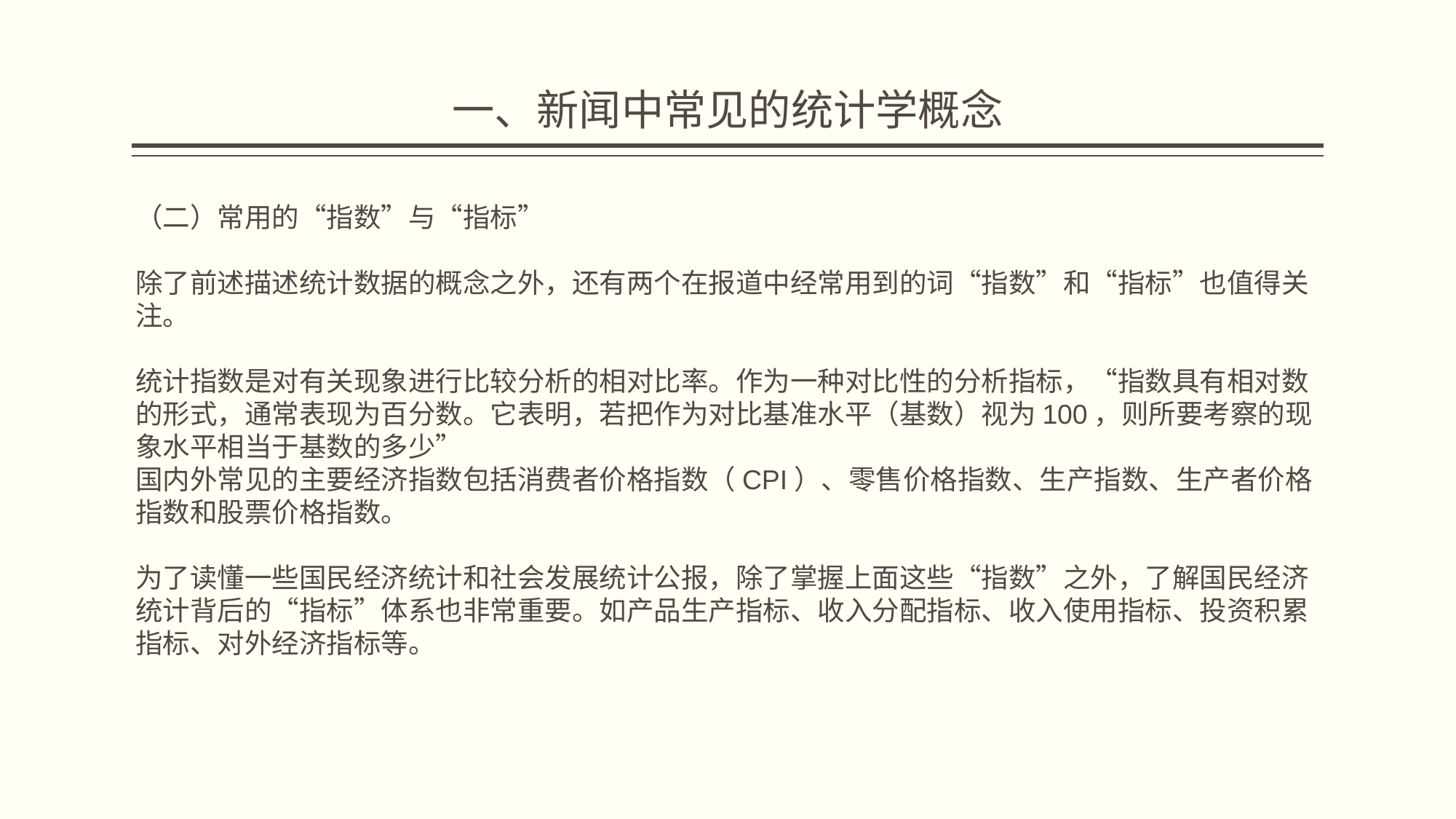

# 一、新闻中常见的统计学概念
（二）常用的“指数”与“指标”

除了前述描述统计数据的概念之外，还有两个在报道中经常用到的词“指数”和“指标”也值得关注。

统计指数是对有关现象进行比较分析的相对比率。作为一种对比性的分析指标，“指数具有相对数的形式，通常表现为百分数。它表明，若把作为对比基准水平（基数）视为100，则所要考察的现象水平相当于基数的多少”
国内外常见的主要经济指数包括消费者价格指数（CPI）、零售价格指数、生产指数、生产者价格指数和股票价格指数。

为了读懂一些国民经济统计和社会发展统计公报，除了掌握上面这些“指数”之外，了解国民经济统计背后的“指标”体系也非常重要。如产品生产指标、收入分配指标、收入使用指标、投资积累指标、对外经济指标等。